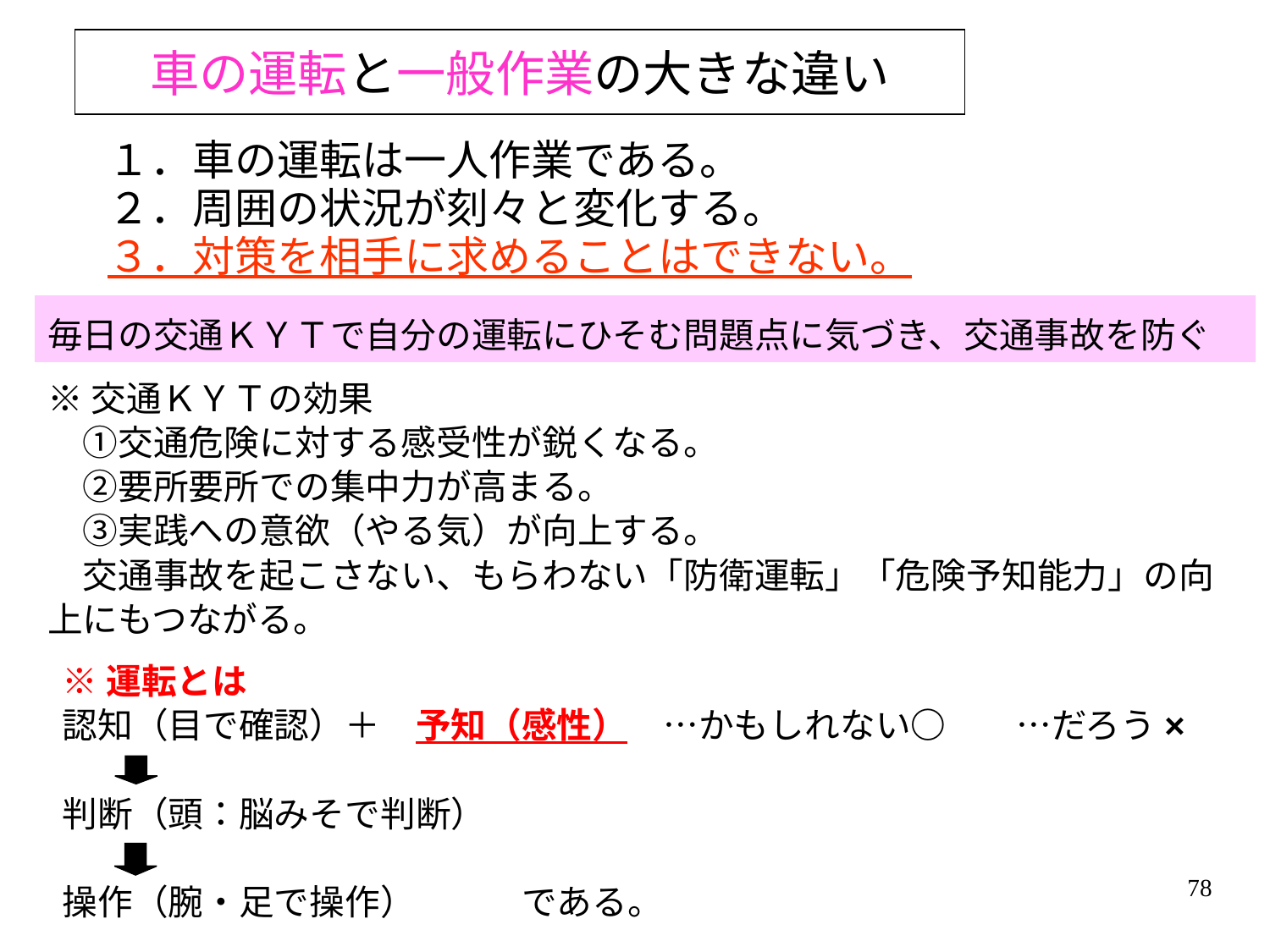

車の運転と一般作業の大きな違い
１．車の運転は一人作業である。
２．周囲の状況が刻々と変化する。
３．対策を相手に求めることはできない。
毎日の交通ＫＹＴで自分の運転にひそむ問題点に気づき、交通事故を防ぐ
※交通ＫＹＴの効果
　①交通危険に対する感受性が鋭くなる。
　②要所要所での集中力が高まる。
　③実践への意欲（やる気）が向上する。
　交通事故を起こさない、もらわない「防衛運転」「危険予知能力」の向上にもつながる。
※運転とは
認知（目で確認）＋　予知（感性）　…かもしれない○　　…だろう×

判断（頭：脳みそで判断）

操作（腕・足で操作）　　　である。

78